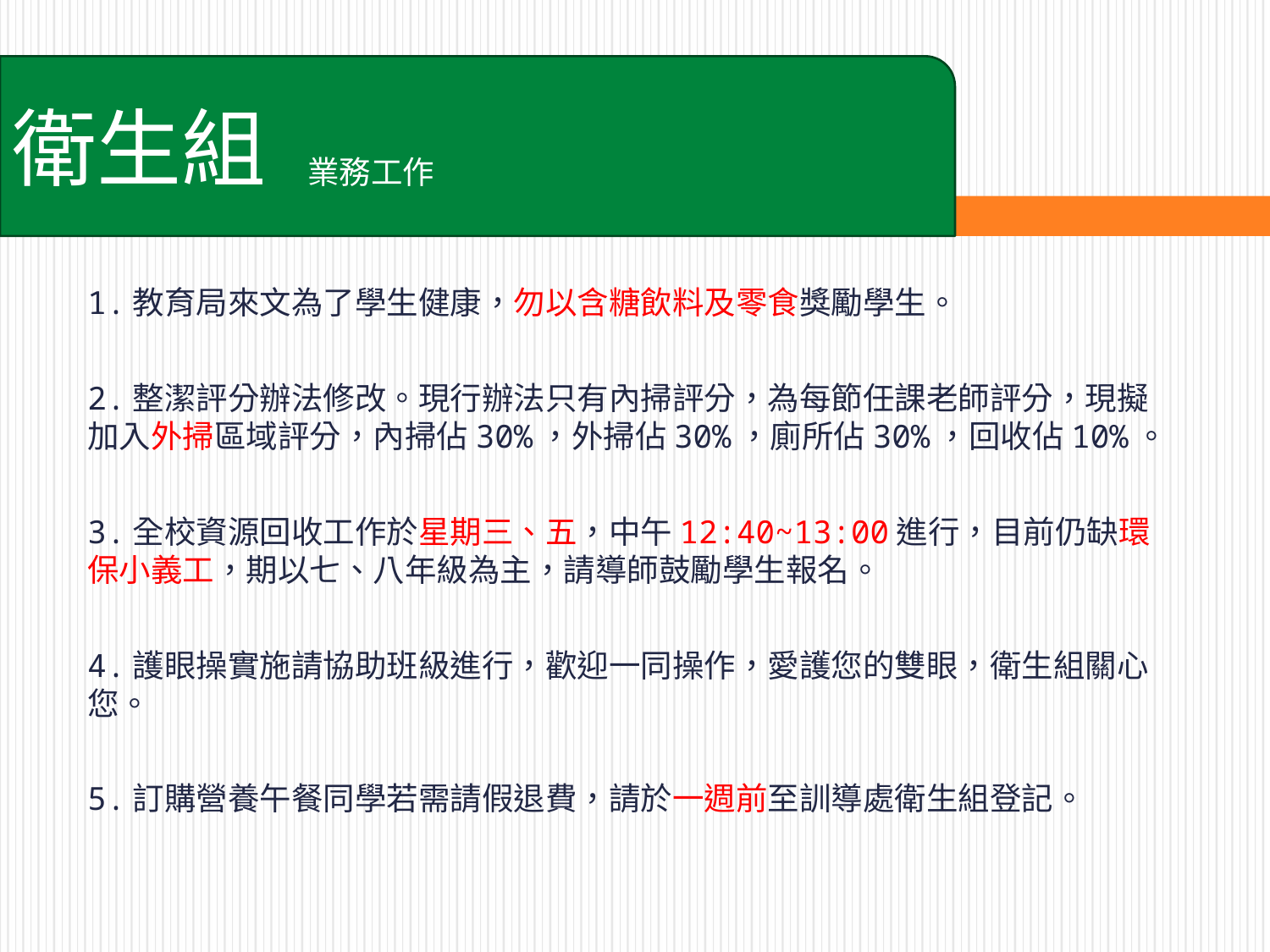

衛生組
業務工作

1.教育局來文為了學生健康，勿以含糖飲料及零食獎勵學生。

2.整潔評分辦法修改。現行辦法只有內掃評分，為每節任課老師評分，現擬加入外掃區域評分，內掃佔30%，外掃佔30%，廁所佔30%，回收佔10%。

3.全校資源回收工作於星期三、五，中午12:40~13:00進行，目前仍缺環保小義工，期以七、八年級為主，請導師鼓勵學生報名。

4.護眼操實施請協助班級進行，歡迎一同操作，愛護您的雙眼，衛生組關心您。

5.訂購營養午餐同學若需請假退費，請於一週前至訓導處衛生組登記。